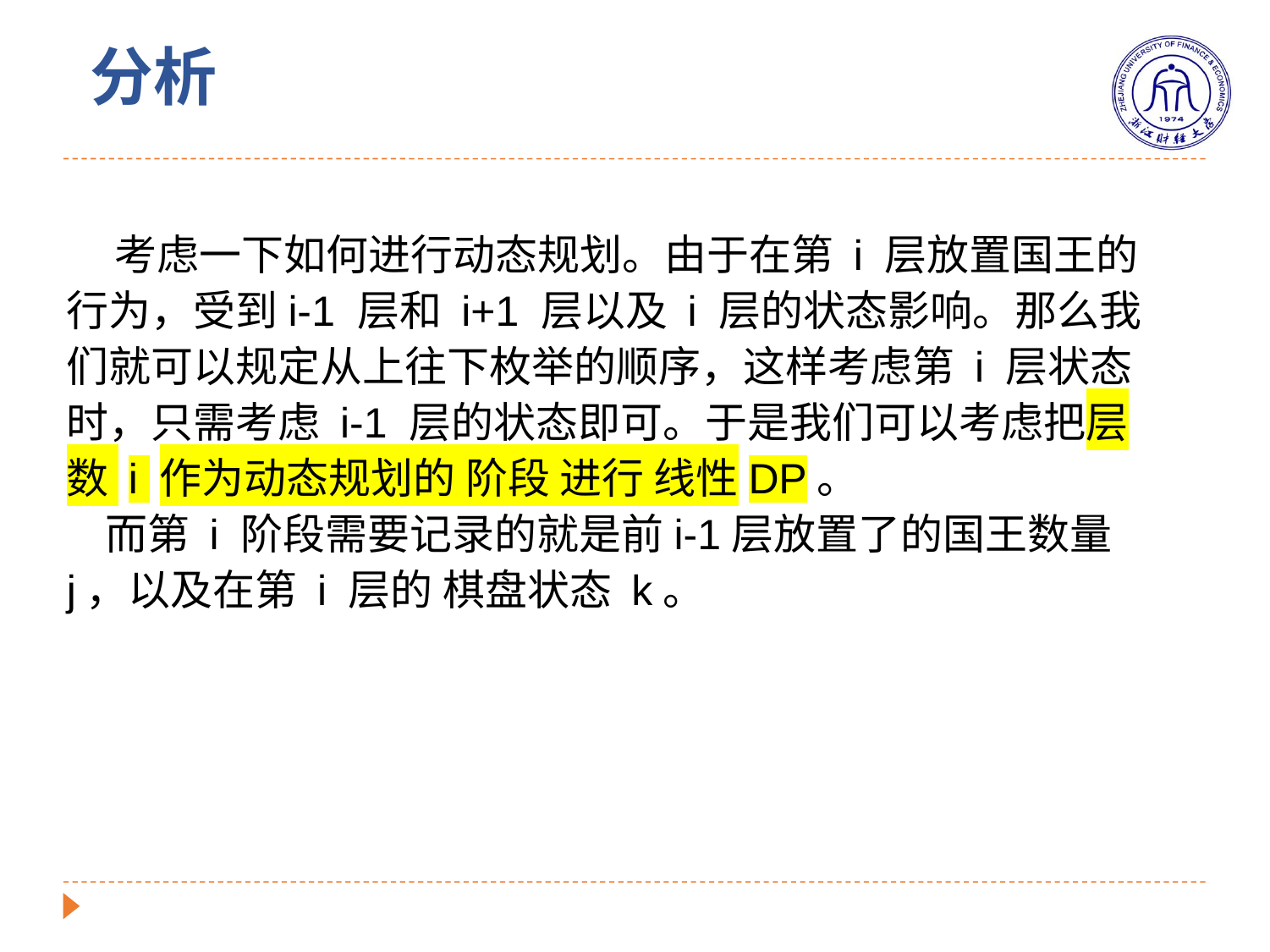

分析
    考虑一下如何进行动态规划。由于在第 i 层放置国王的行为，受到i-1 层和 i+1 层以及 i 层的状态影响。那么我们就可以规定从上往下枚举的顺序，这样考虑第 i 层状态时，只需考虑 i-1 层的状态即可。于是我们可以考虑把层数 i 作为动态规划的 阶段 进行 线性DP。
   而第 i 阶段需要记录的就是前i-1层放置了的国王数量 j，以及在第 i 层的 棋盘状态 k。
34